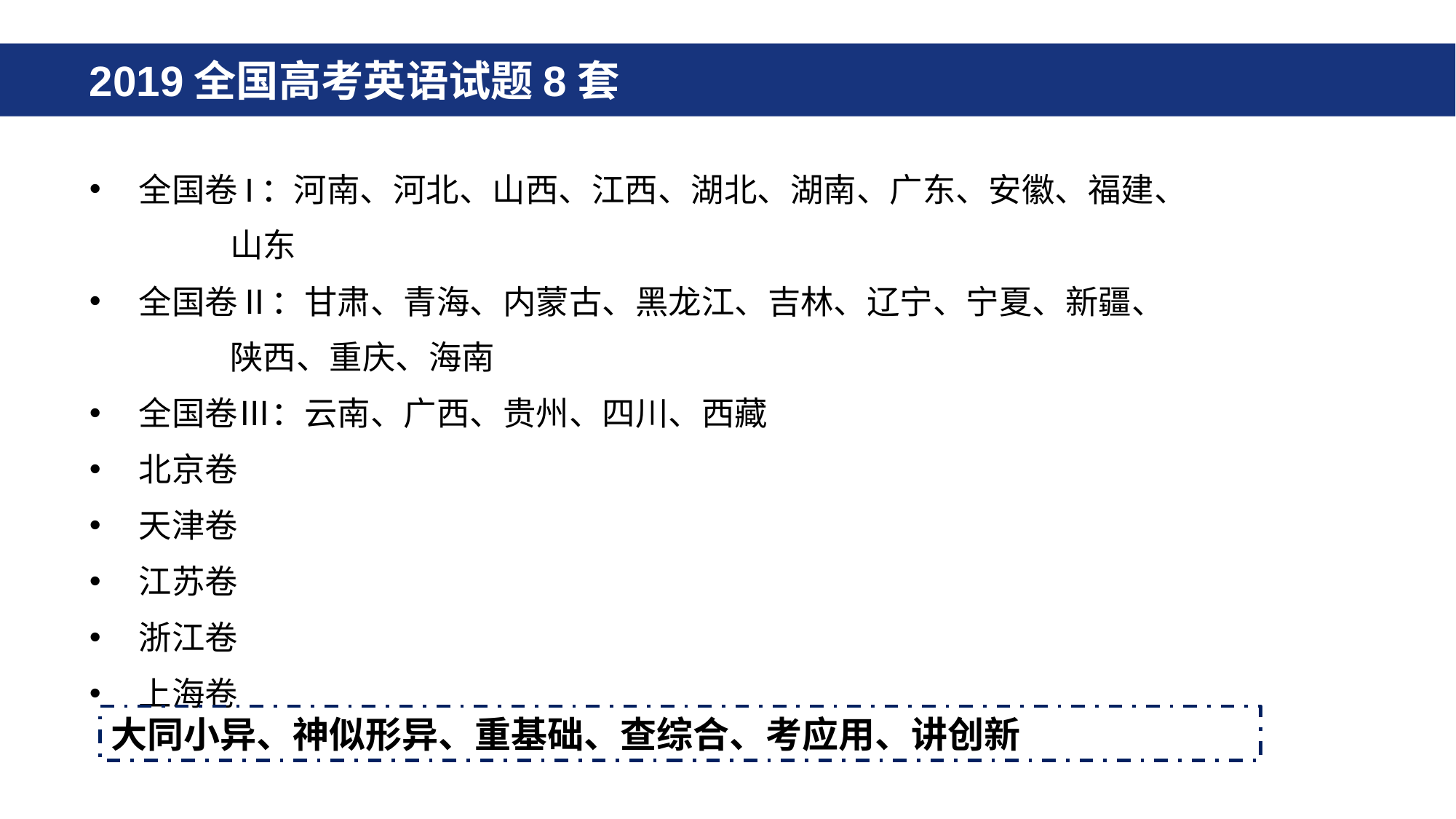

# 2019全国高考英语试题8套
全国卷I：河南、河北、山西、江西、湖北、湖南、广东、安徽、福建、
                  山东
全国卷Ⅱ：甘肃、青海、内蒙古、黑龙江、吉林、辽宁、宁夏、新疆、
                  陕西、重庆、海南
全国卷Ⅲ：云南、广西、贵州、四川、西藏
北京卷
天津卷
江苏卷
浙江卷
上海卷

大同小异、神似形异、重基础、查综合、考应用、讲创新